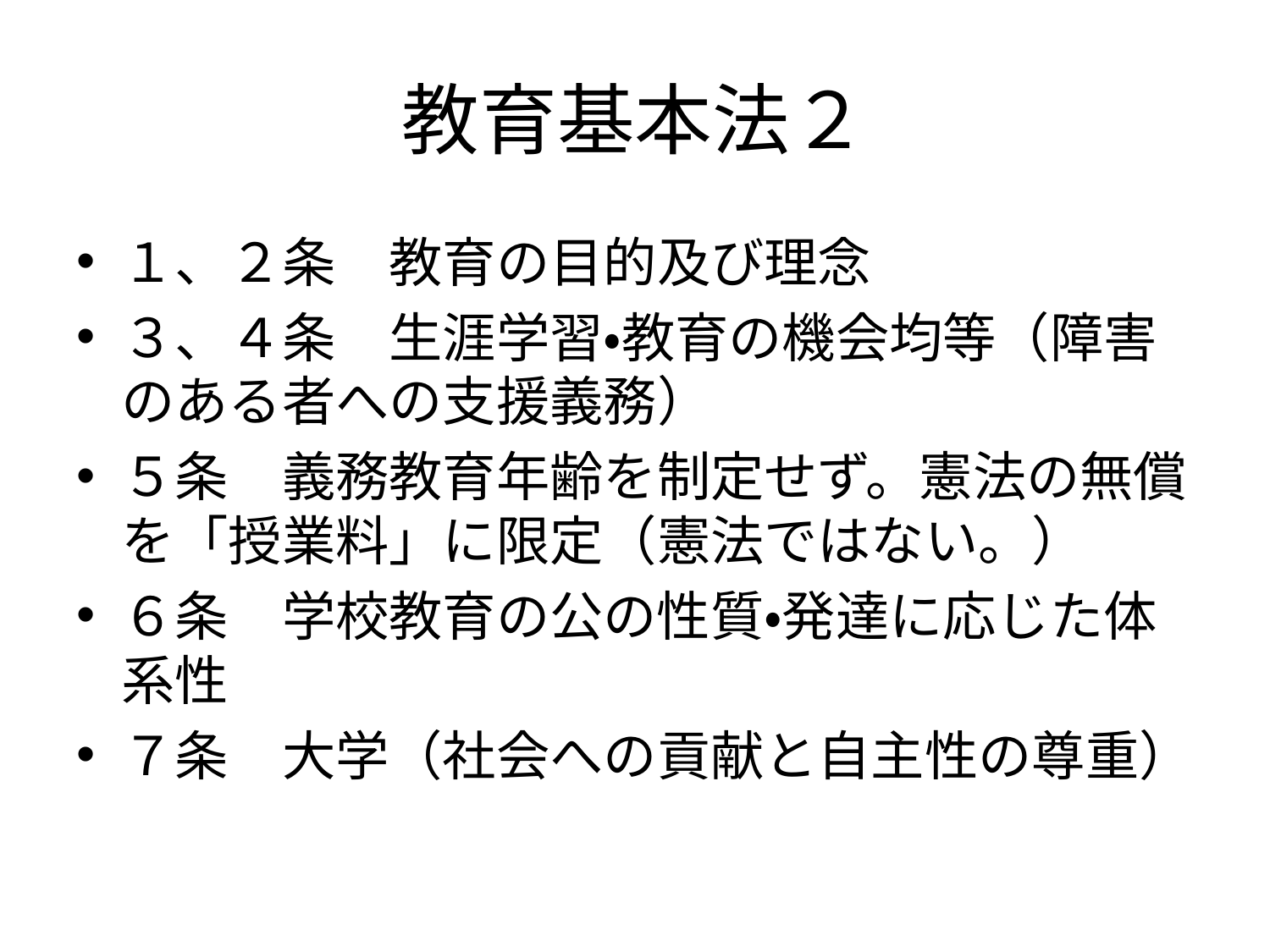

# 教育基本法２
１、２条　教育の目的及び理念
３、４条　生涯学習・教育の機会均等（障害のある者への支援義務）
５条　義務教育年齢を制定せず。憲法の無償を「授業料」に限定（憲法ではない。）
６条　学校教育の公の性質・発達に応じた体系性
７条　大学（社会への貢献と自主性の尊重）